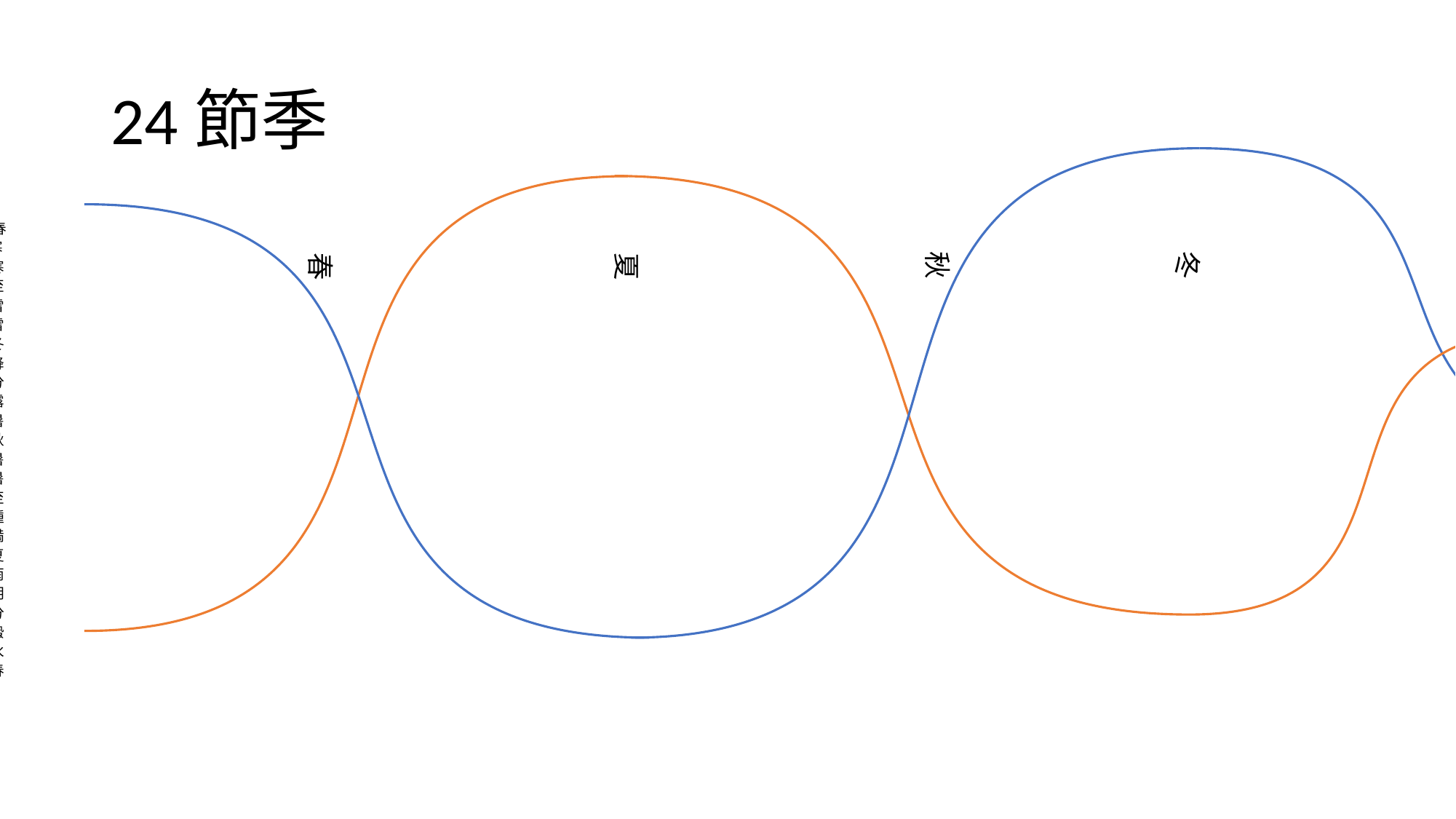

# 24節季
　　　　　              立春
　　    大寒
　　　小寒
　　　冬至
　　　大雪
　　　小雪
　　　立冬
　　　霜降
　　　秋分
　　　白露
　　　処暑
　　　立秋
　　　大暑
　　　小暑
　　　夏至
　　　芒種
　　　小満
　　　立夏
　　　穀雨
　　　清明
　　　春分
　　　啓蟄
　　　雨水
　　　立春

秋
冬
春
夏